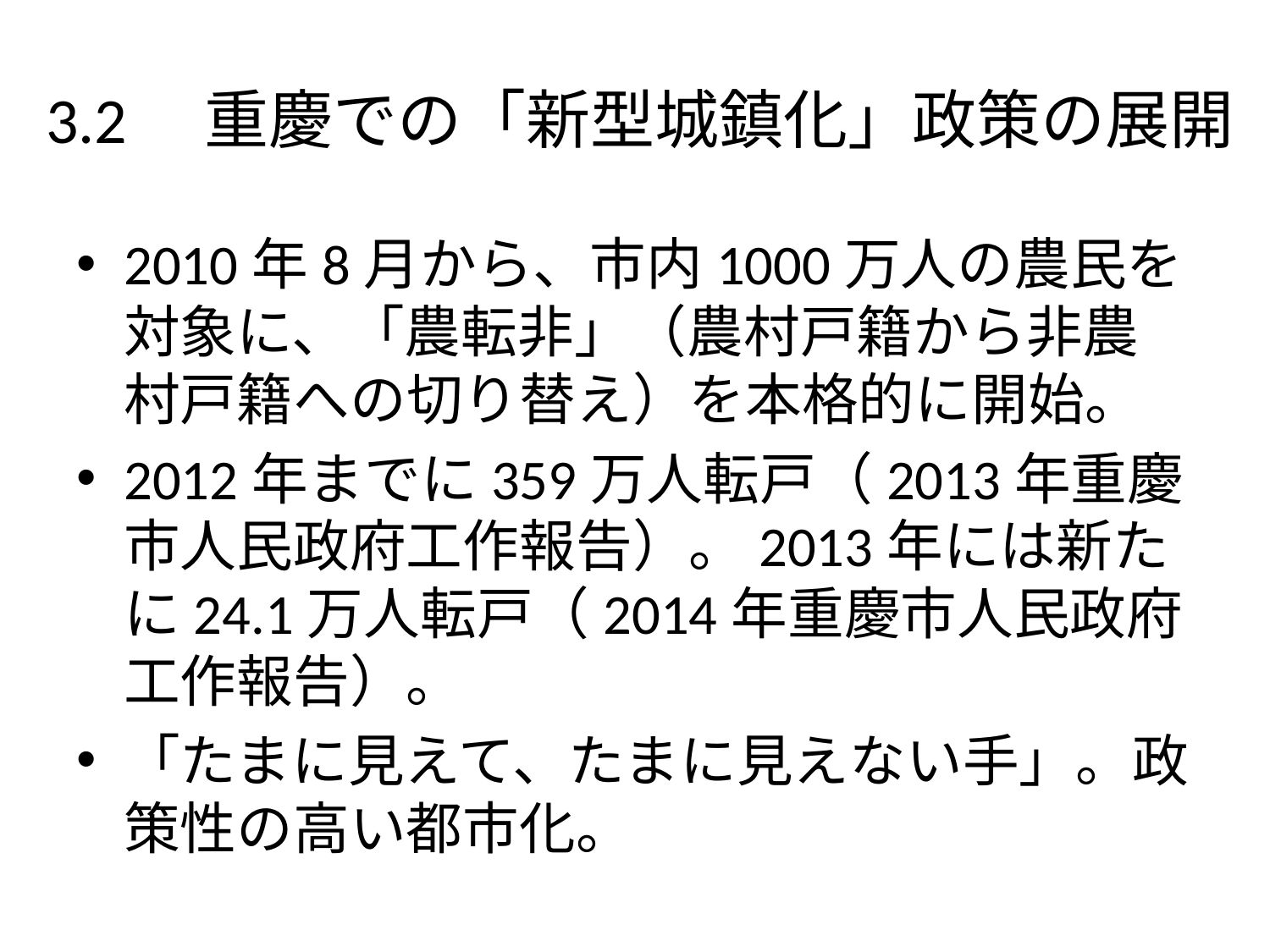

# 3.2　重慶での「新型城鎮化」政策の展開
2010年8月から、市内1000万人の農民を対象に、「農転非」（農村戸籍から非農村戸籍への切り替え）を本格的に開始。
2012年までに359万人転戸（2013年重慶市人民政府工作報告）。2013年には新たに24.1万人転戸（2014年重慶市人民政府工作報告）。
「たまに見えて、たまに見えない手」。政策性の高い都市化。